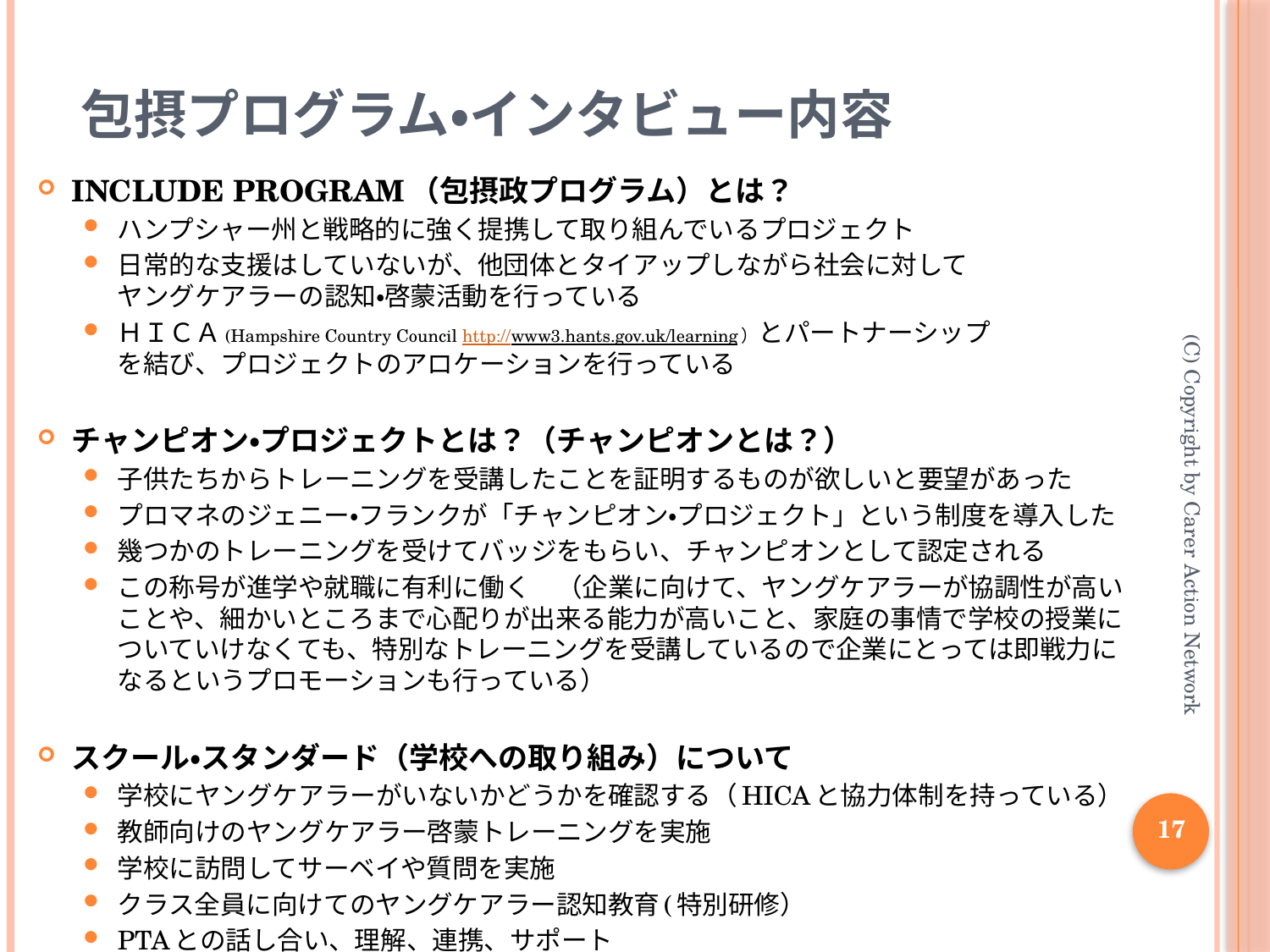

# 包摂プログラム・インタビュー内容
INCLUDE PROGRAM（包摂政プログラム）とは？
ハンプシャー州と戦略的に強く提携して取り組んでいるプロジェクト
日常的な支援はしていないが、他団体とタイアップしながら社会に対して
ヤングケアラーの認知・啓蒙活動を行っている
ＨＩＣＡ(Hampshire Country Council http://www3.hants.gov.uk/learning）とパートナーシップ
を結び、プロジェクトのアロケーションを行っている

チャンピオン・プロジェクトとは？（チャンピオンとは？）
子供たちからトレーニングを受講したことを証明するものが欲しいと要望があった
プロマネのジェニー・フランクが「チャンピオン・プロジェクト」という制度を導入した
幾つかのトレーニングを受けてバッジをもらい、チャンピオンとして認定される
この称号が進学や就職に有利に働く　（企業に向けて、ヤングケアラーが協調性が高い
ことや、細かいところまで心配りが出来る能力が高いこと、家庭の事情で学校の授業に
ついていけなくても、特別なトレーニングを受講しているので企業にとっては即戦力に
なるというプロモーションも行っている）

スクール・スタンダード（学校への取り組み）について
学校にヤングケアラーがいないかどうかを確認する（HICAと協力体制を持っている）
教師向けのヤングケアラー啓蒙トレーニングを実施
学校に訪問してサーベイや質問を実施
クラス全員に向けてのヤングケアラー認知教育(特別研修）
PTAとの話し合い、理解、連携、サポート

(C) Copyright by Carer Action Network
17